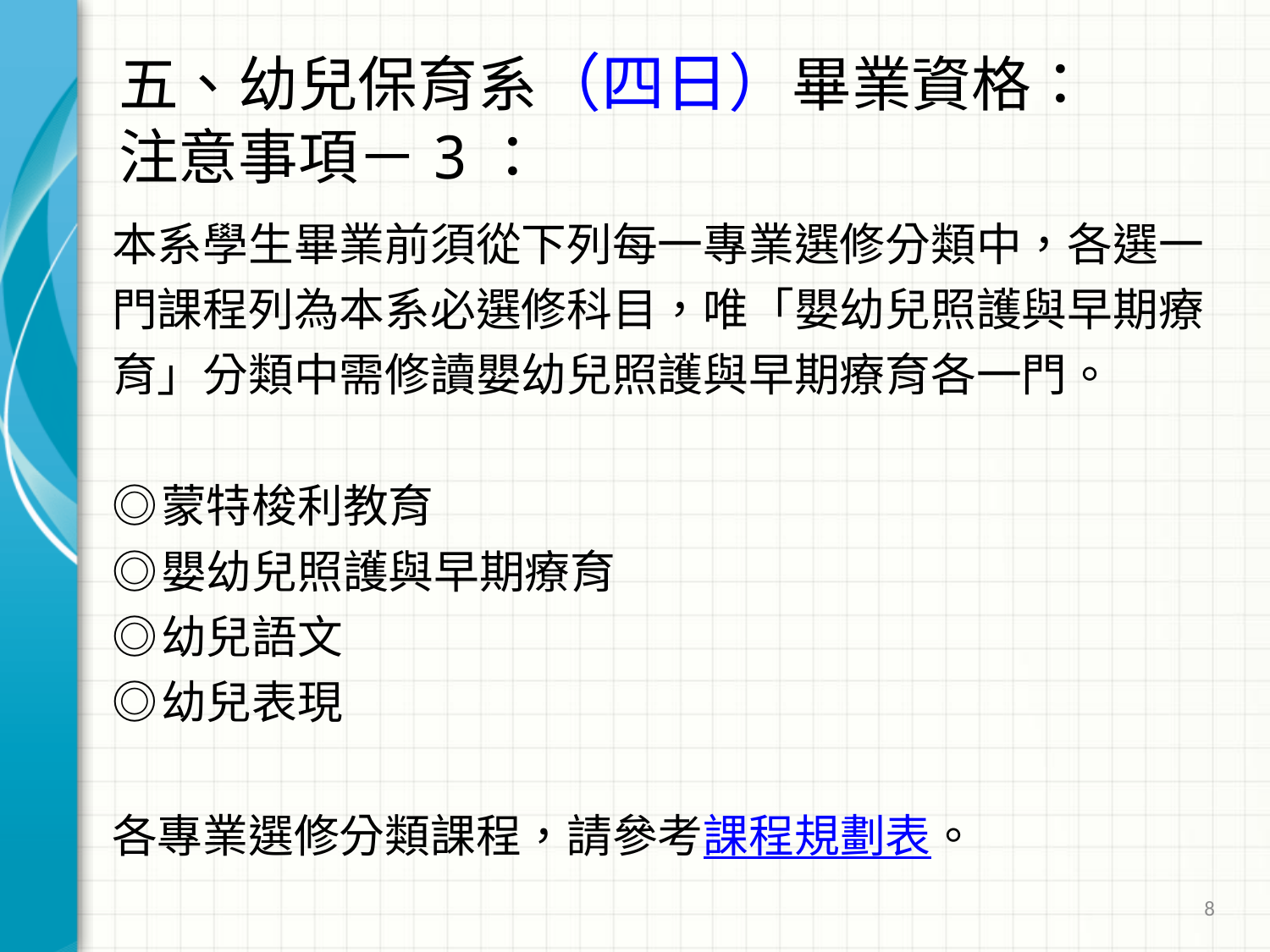

# 五、幼兒保育系（四日）畢業資格： 注意事項－3：
本系學生畢業前須從下列每一專業選修分類中，各選一門課程列為本系必選修科目，唯「嬰幼兒照護與早期療育」分類中需修讀嬰幼兒照護與早期療育各一門。

◎蒙特梭利教育
◎嬰幼兒照護與早期療育
◎幼兒語文
◎幼兒表現

各專業選修分類課程，請參考課程規劃表。
8